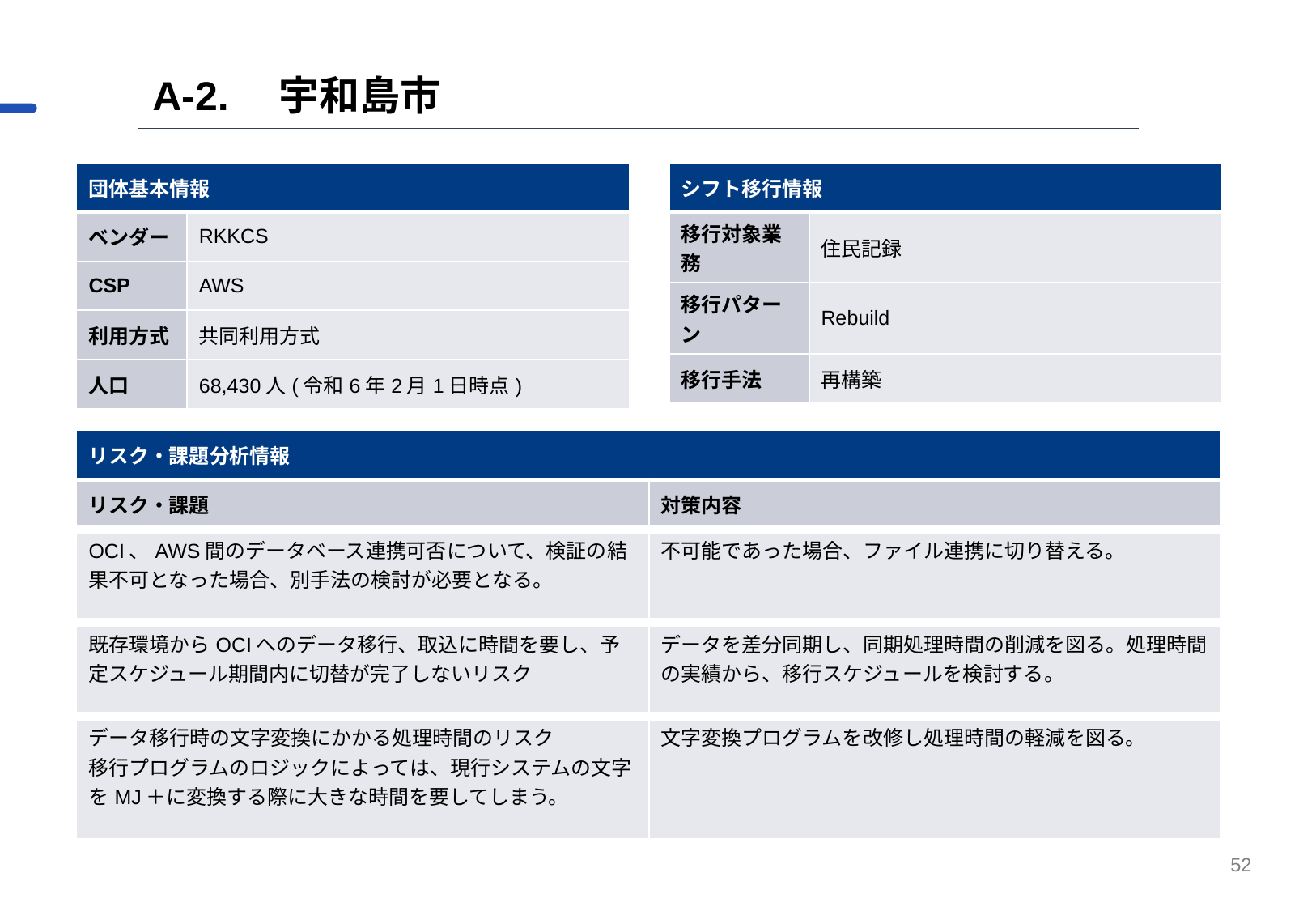

A-2.　宇和島市
| 団体基本情報 |  |
| --- | --- |
| ベンダー | RKKCS |
| CSP | AWS |
| 利用方式 | 共同利用方式 |
| 人口 | 68,430人(令和6年2月1日時点) |
| シフト移行情報 |  |
| --- | --- |
| 移行対象業務 | 住民記録 |
| 移行パターン | Rebuild |
| 移行手法 | 再構築 |
| リスク・課題分析情報 |  |
| --- | --- |
| リスク・課題 | 対策内容 |
| OCI、AWS間のデータベース連携可否について、検証の結果不可となった場合、別手法の検討が必要となる。 | 不可能であった場合、ファイル連携に切り替える。 |
| 既存環境からOCIへのデータ移行、取込に時間を要し、予定スケジュール期間内に切替が完了しないリスク | データを差分同期し、同期処理時間の削減を図る。処理時間の実績から、移行スケジュールを検討する。 |
| データ移行時の文字変換にかかる処理時間のリスク 移行プログラムのロジックによっては、現行システムの文字をMJ＋に変換する際に大きな時間を要してしまう。 | 文字変換プログラムを改修し処理時間の軽減を図る。 |
52